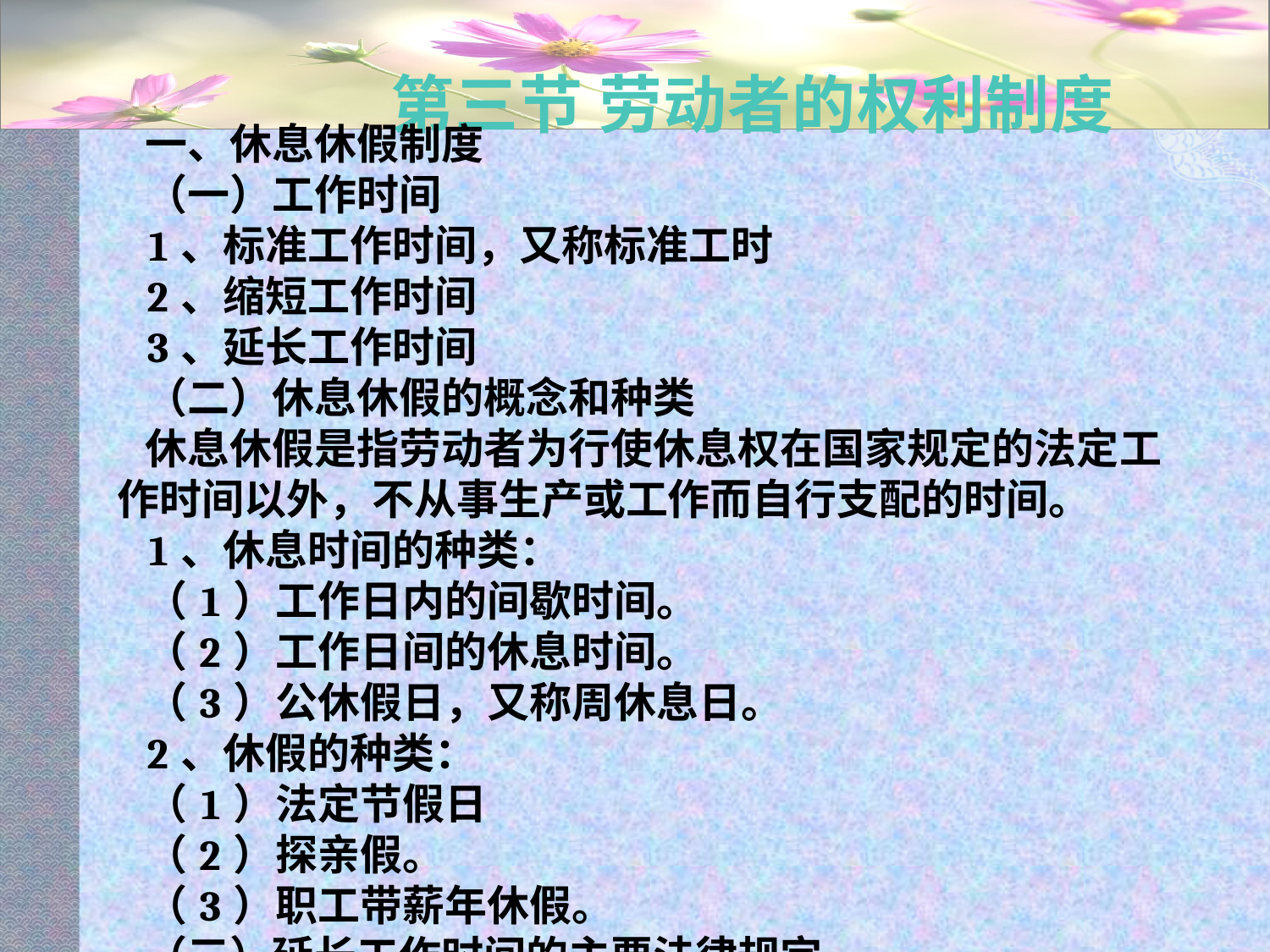

# 第三节 劳动者的权利制度
一、休息休假制度
（一）工作时间
1、标准工作时间，又称标准工时
2、缩短工作时间
3、延长工作时间
（二）休息休假的概念和种类
休息休假是指劳动者为行使休息权在国家规定的法定工作时间以外，不从事生产或工作而自行支配的时间。
1、休息时间的种类：
（1）工作日内的间歇时间。
（2）工作日间的休息时间。
（3）公休假日，又称周休息日。
2、休假的种类：
（1）法定节假日
（2）探亲假。
（3）职工带薪年休假。
（三）延长工作时间的主要法律规定